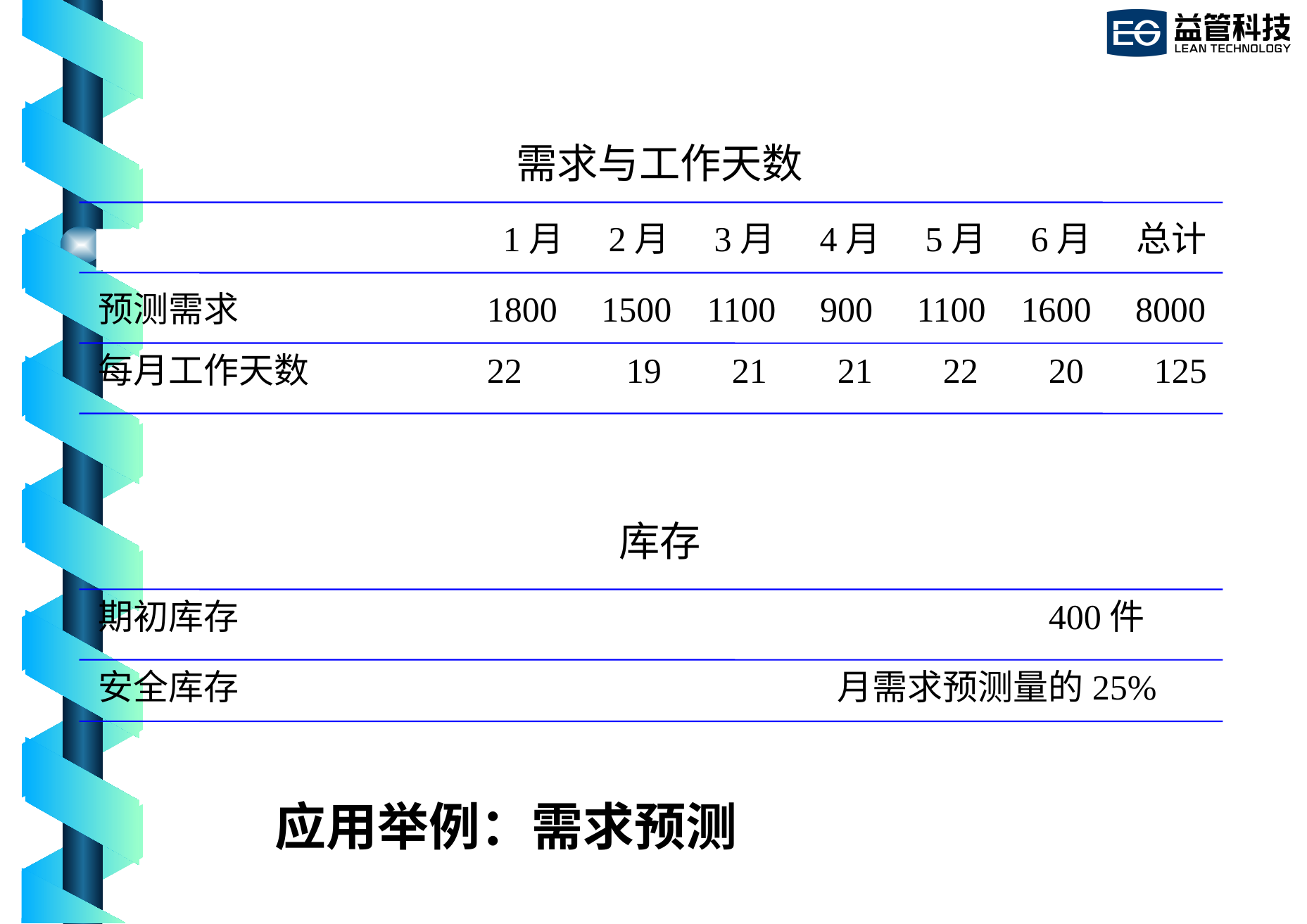

需求与工作天数

				1月	2月	3月	4月	5月	6月	总计

预测需求		        1800     1500    1100     900     1100    1600     8000

每月工作天数	        22	19	21	21	22	20	125

库存

期初库存		 						400件

安全库存						月需求预测量的25%

# 应用举例：需求预测